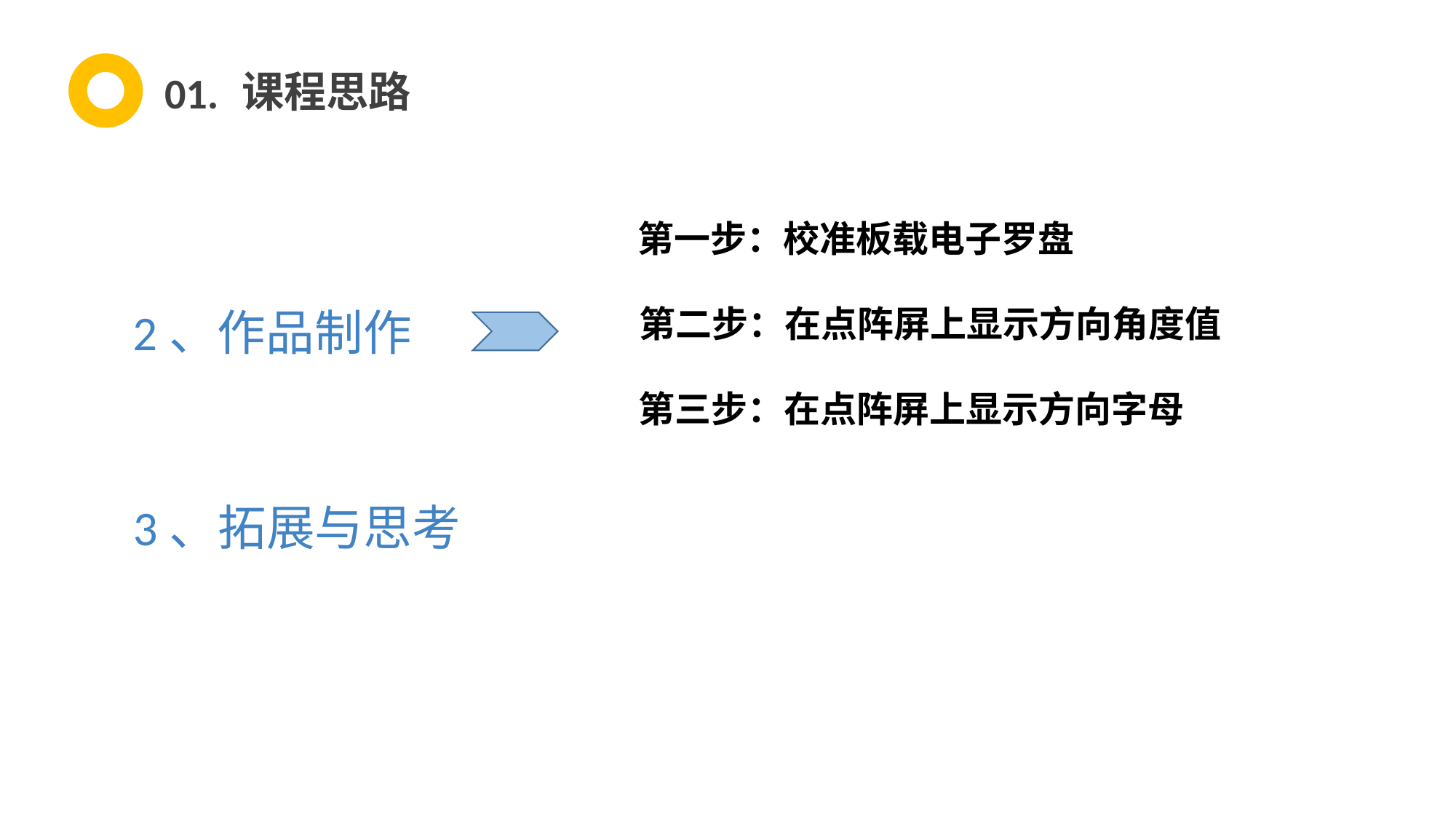

课程思路
01.
第一步：校准板载电子罗盘
第二步：在点阵屏上显示方向角度值
2、作品制作

第三步：在点阵屏上显示方向字母
3、拓展与思考